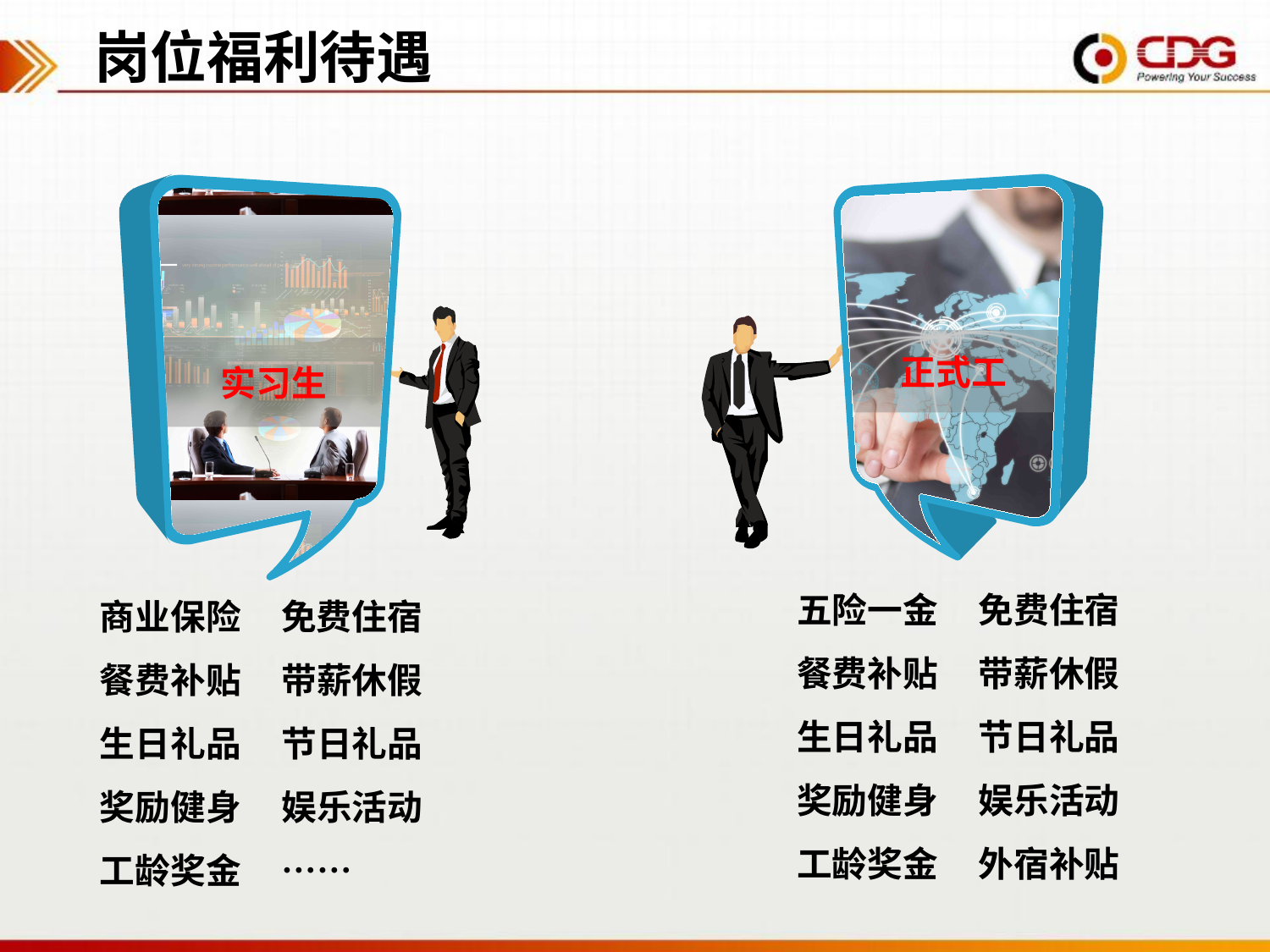

岗位福利待遇

正式工

实习生
五险一金     免费住宿
餐费补贴     带薪休假
生日礼品     节日礼品
奖励健身     娱乐活动
工龄奖金     外宿补贴

商业保险     免费住宿
餐费补贴     带薪休假
生日礼品     节日礼品
奖励健身     娱乐活动
工龄奖金     ……